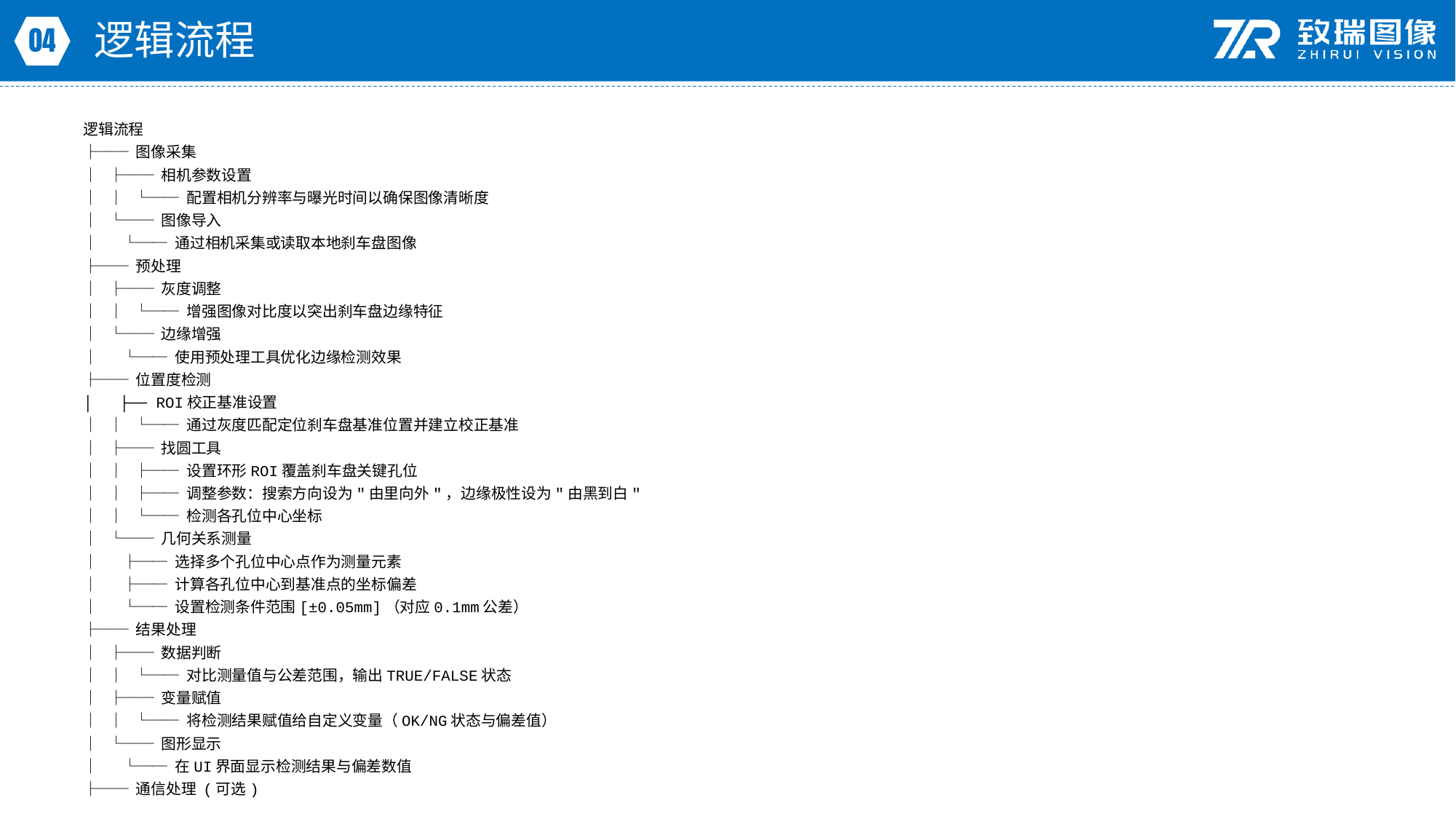

逻辑流程
04

逻辑流程
├── 图像采集
│   ├── 相机参数设置
│   │   └── 配置相机分辨率与曝光时间以确保图像清晰度
│   └── 图像导入
│       └── 通过相机采集或读取本地刹车盘图像
├── 预处理
│   ├── 灰度调整
│   │   └── 增强图像对比度以突出刹车盘边缘特征
│   └── 边缘增强
│       └── 使用预处理工具优化边缘检测效果
├── 位置度检测
│   ├── ROI校正基准设置
│   │   └── 通过灰度匹配定位刹车盘基准位置并建立校正基准
│   ├── 找圆工具
│   │   ├── 设置环形ROI覆盖刹车盘关键孔位
│   │   ├── 调整参数：搜索方向设为"由里向外"，边缘极性设为"由黑到白"
│   │   └── 检测各孔位中心坐标
│   └── 几何关系测量
│       ├── 选择多个孔位中心点作为测量元素
│       ├── 计算各孔位中心到基准点的坐标偏差
│       └── 设置检测条件范围[±0.05mm]（对应0.1mm公差）
├── 结果处理
│   ├── 数据判断
│   │   └── 对比测量值与公差范围，输出TRUE/FALSE状态
│   ├── 变量赋值
│   │   └── 将检测结果赋值给自定义变量（OK/NG状态与偏差值）
│   └── 图形显示
│       └── 在UI界面显示检测结果与偏差数值
├── 通信处理 (可选)